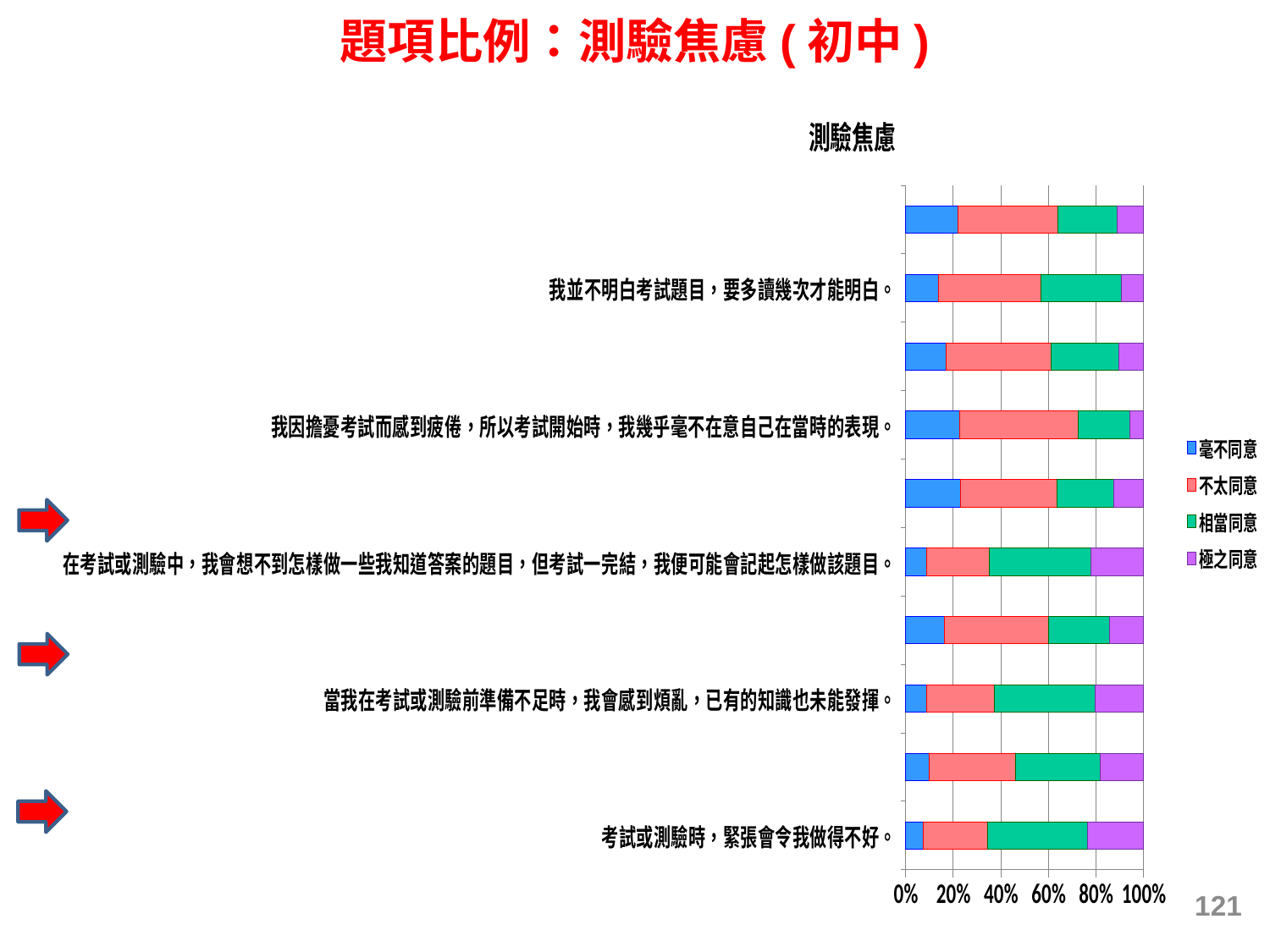

題項比例：測驗焦慮(初中)

### Chart: 測驗焦慮

| Category | 毫不同意 | 不太同意 | 相當同意 | 極之同意 |
|---|---|---|---|---|
| 考試或測驗時，緊張會令我做得不好。 | 0.07411875083768955 | 0.2704731269266854 | 0.4205870526739043 | 0.23482106956172094 |
| 在我成績一直不好的科目中，我會擔心成績差，這樣會令我在該科的表現更差。 | 0.09930220075147621 | 0.36272141706924477 | 0.35534084809447253 | 0.18263553408480945 |
| 當我在考試或測驗前準備不足時，我會感到煩亂，已有的知識也未能發揮。 | 0.08752177992226275 | 0.2840101863021052 | 0.42326765849081893 | 0.20520037528481436 |
| 考試越重要，我似乎做得越差。 | 0.1644516042421802 | 0.43589743589743696 | 0.2574842260706144 | 0.14216673378977043 |
| 在考試或測驗中，我會想不到怎樣做一些我知道答案的題目，但考試一完結，我便可能會記起怎樣做該題目。 | 0.08810513611371866 | 0.2637789995976946 | 0.42550623575164415 | 0.22260962853694516 |
| 考試開始時，我發覺腦海一片空白，要數分鐘後才能作答題目。 | 0.2322961373390559 | 0.40236051502146053 | 0.2400751072961374 | 0.12526824034334771 |
| 我因擔憂考試而感到疲倦，所以考試開始時，我幾乎毫不在意自己在當時的表現。 | 0.2285061794734014 | 0.495835572272973 | 0.2172219236969372 | 0.058436324556689984 |
| 考試時限給我壓力，令我的表現較其他同學差。 | 0.16944593867670849 | 0.4437869822485208 | 0.2822754168908018 | 0.10449166218397017 |
| 我並不明白考試題目，要多讀幾次才能明白。 | 0.13915030922290939 | 0.42941650981446894 | 0.3367840817424064 | 0.09464909922022056 |
| 在考試初段，當我解答不到一條較難的題目時，我便會感到混亂，之後即使做一些容易的題目，也會想不到怎樣做。 | 0.22076871207012821 | 0.41847606203641385 | 0.24855023600809223 | 0.11220498988536748 |

121